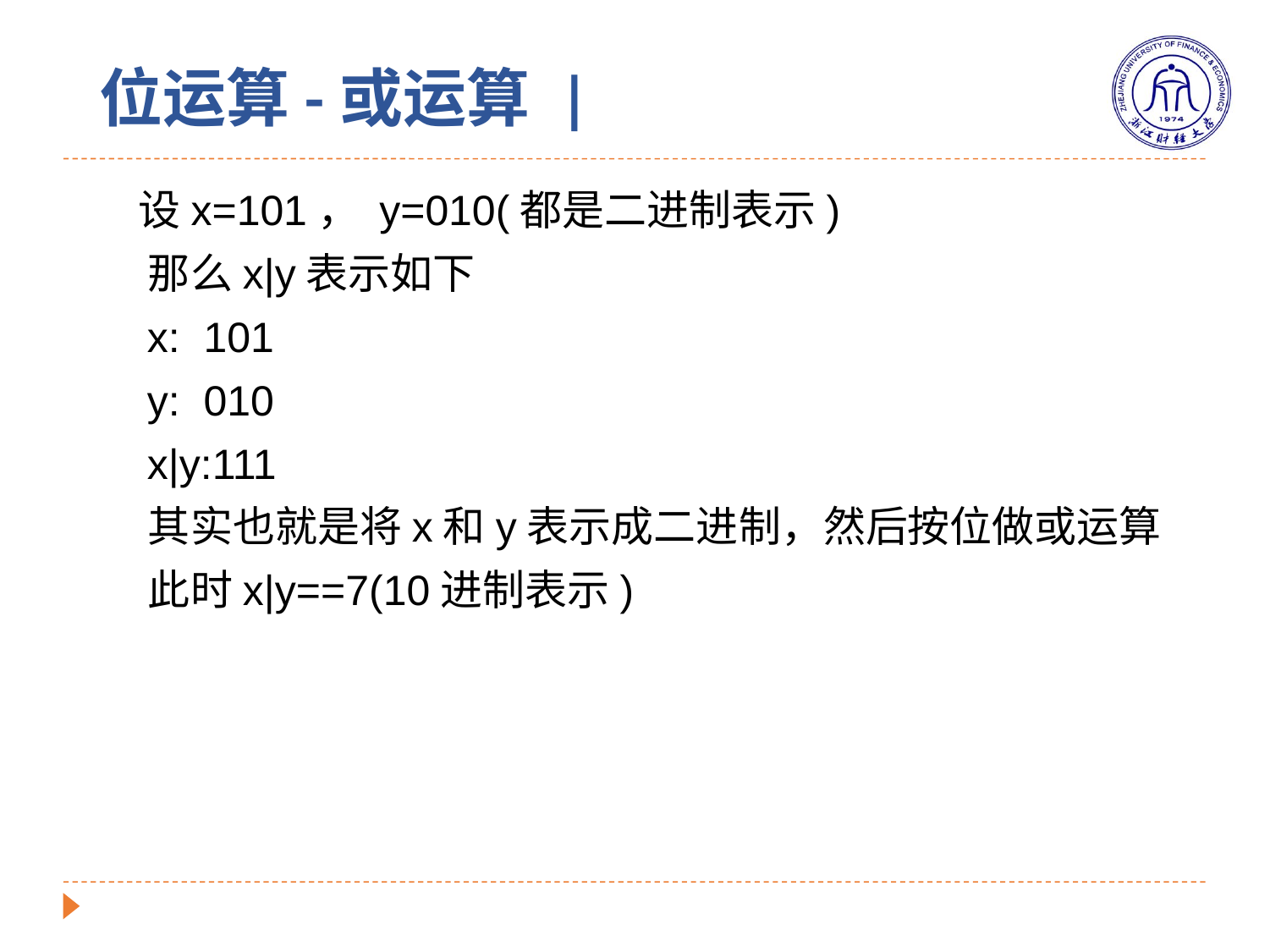

# 位运算-或运算 |
   设x=101， y=010(都是二进制表示)
    那么x|y表示如下
    x:  101
    y:  010
    x|y:111
    其实也就是将x和y表示成二进制，然后按位做或运算
    此时x|y==7(10进制表示)